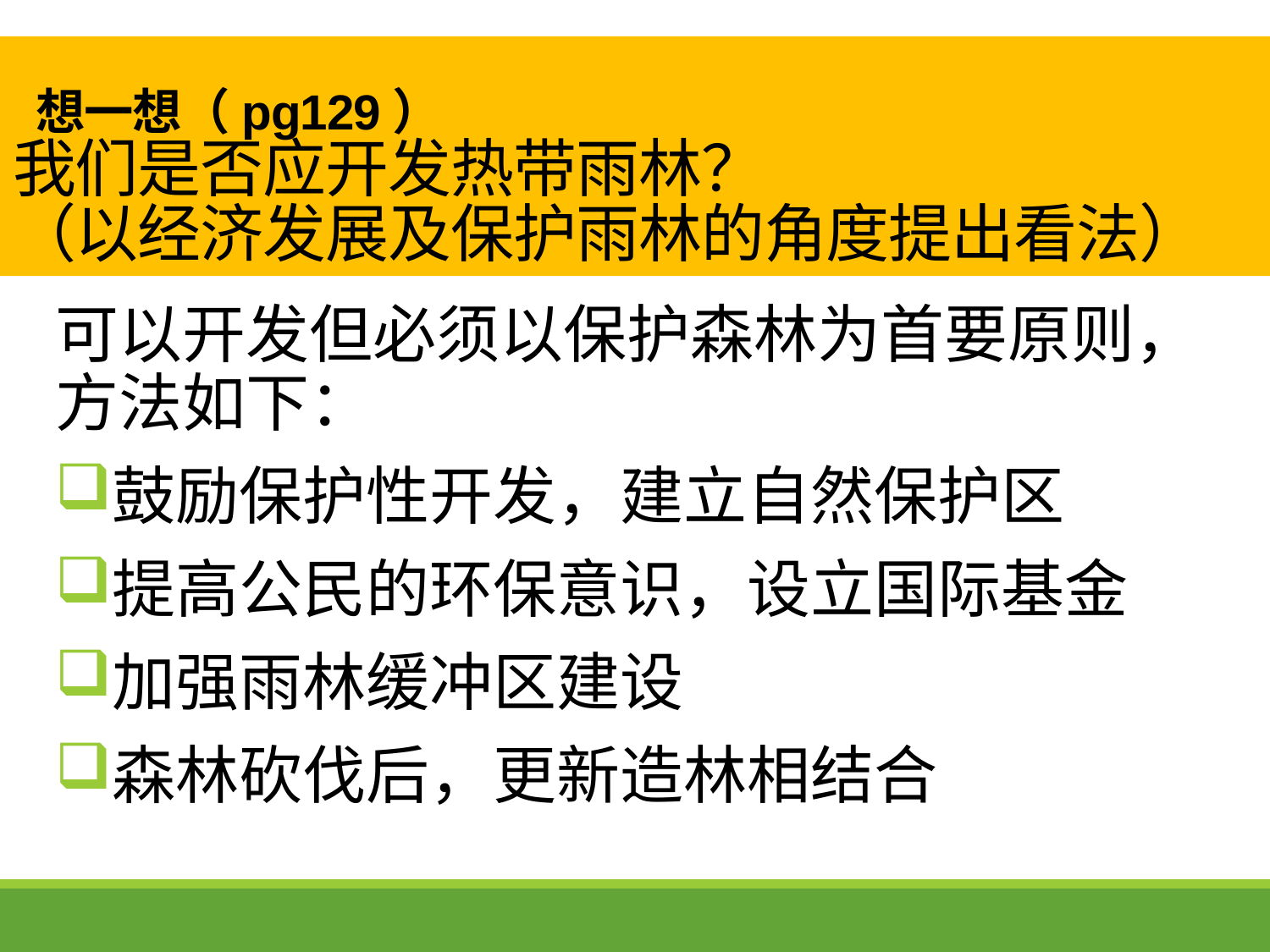

# 想一想（pg129） 我们是否应开发热带雨林？ （以经济发展及保护雨林的角度提出看法）
可以开发但必须以保护森林为首要原则，方法如下：
鼓励保护性开发，建立自然保护区
提高公民的环保意识，设立国际基金
加强雨林缓冲区建设
森林砍伐后，更新造林相结合